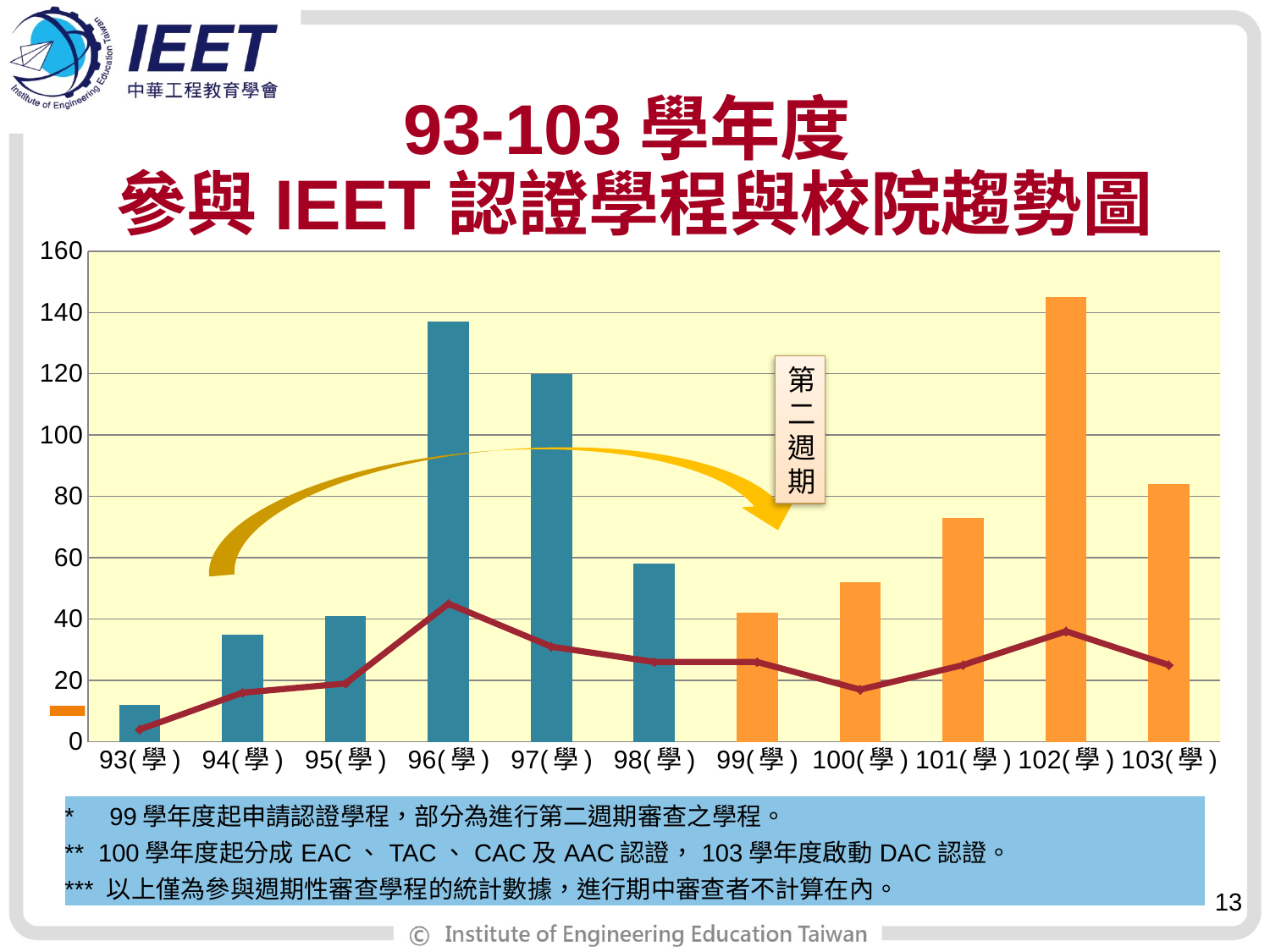

93-103學年度
參與IEET認證學程與校院趨勢圖

### Chart

| Category | 學程數 | 學校數 |
|---|---|---|
| 93(學) | 12.0 | 4.0 |
| 94(學) | 35.0 | 16.0 |
| 95(學) | 41.0 | 19.0 |
| 96(學) | 137.0 | 45.0 |
| 97(學) | 120.0 | 31.0 |
| 98(學) | 58.0 | 26.0 |
| 99(學) | 42.0 | 26.0 |
| 100(學) | 52.0 | 17.0 |
| 101(學) | 73.0 | 25.0 |
| 102(學) | 145.0 | 36.0 |
| 103(學) | 84.0 | 25.0 |
第二週期

| \* 99學年度起申請認證學程，部分為進行第二週期審查之學程。 |
| --- |
| \*\* 100學年度起分成EAC、TAC、CAC及AAC認證，103學年度啟動DAC認證。 |
| \*\*\* 以上僅為參與週期性審查學程的統計數據，進行期中審查者不計算在內。 |
13